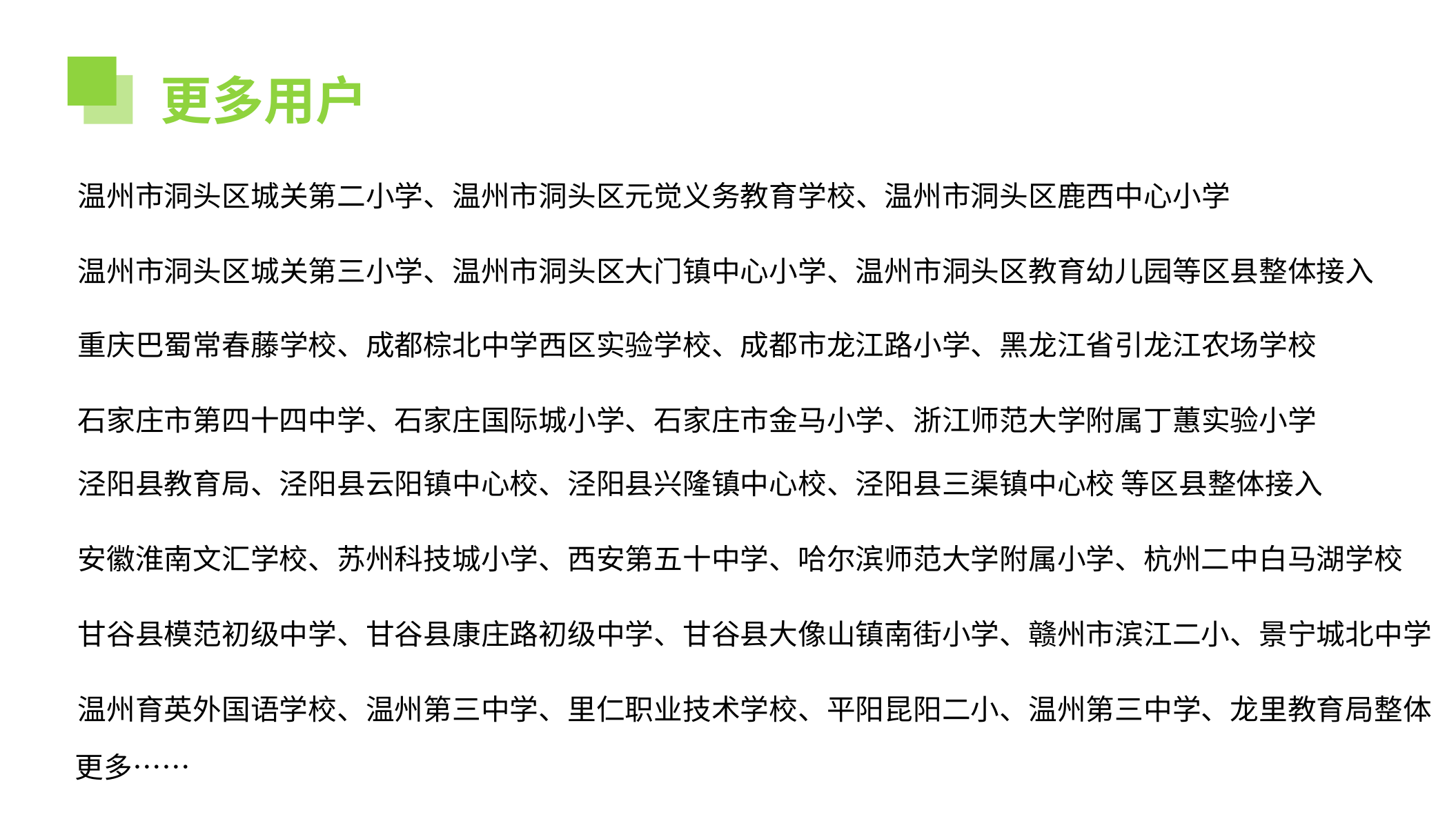

更多用户
温州市洞头区城关第二小学、温州市洞头区元觉义务教育学校、温州市洞头区鹿西中心小学
温州市洞头区城关第三小学、温州市洞头区大门镇中心小学、温州市洞头区教育幼儿园等区县整体接入
重庆巴蜀常春藤学校、成都棕北中学西区实验学校、成都市龙江路小学、黑龙江省引龙江农场学校
石家庄市第四十四中学、石家庄国际城小学、石家庄市金马小学、浙江师范大学附属丁蕙实验小学
泾阳县教育局、泾阳县云阳镇中心校、泾阳县兴隆镇中心校、泾阳县三渠镇中心校 等区县整体接入
安徽淮南文汇学校、苏州科技城小学、西安第五十中学、哈尔滨师范大学附属小学、杭州二中白马湖学校
甘谷县模范初级中学、甘谷县康庄路初级中学、甘谷县大像山镇南街小学、赣州市滨江二小、景宁城北中学
温州育英外国语学校、温州第三中学、里仁职业技术学校、平阳昆阳二小、温州第三中学、龙里教育局整体
更多……